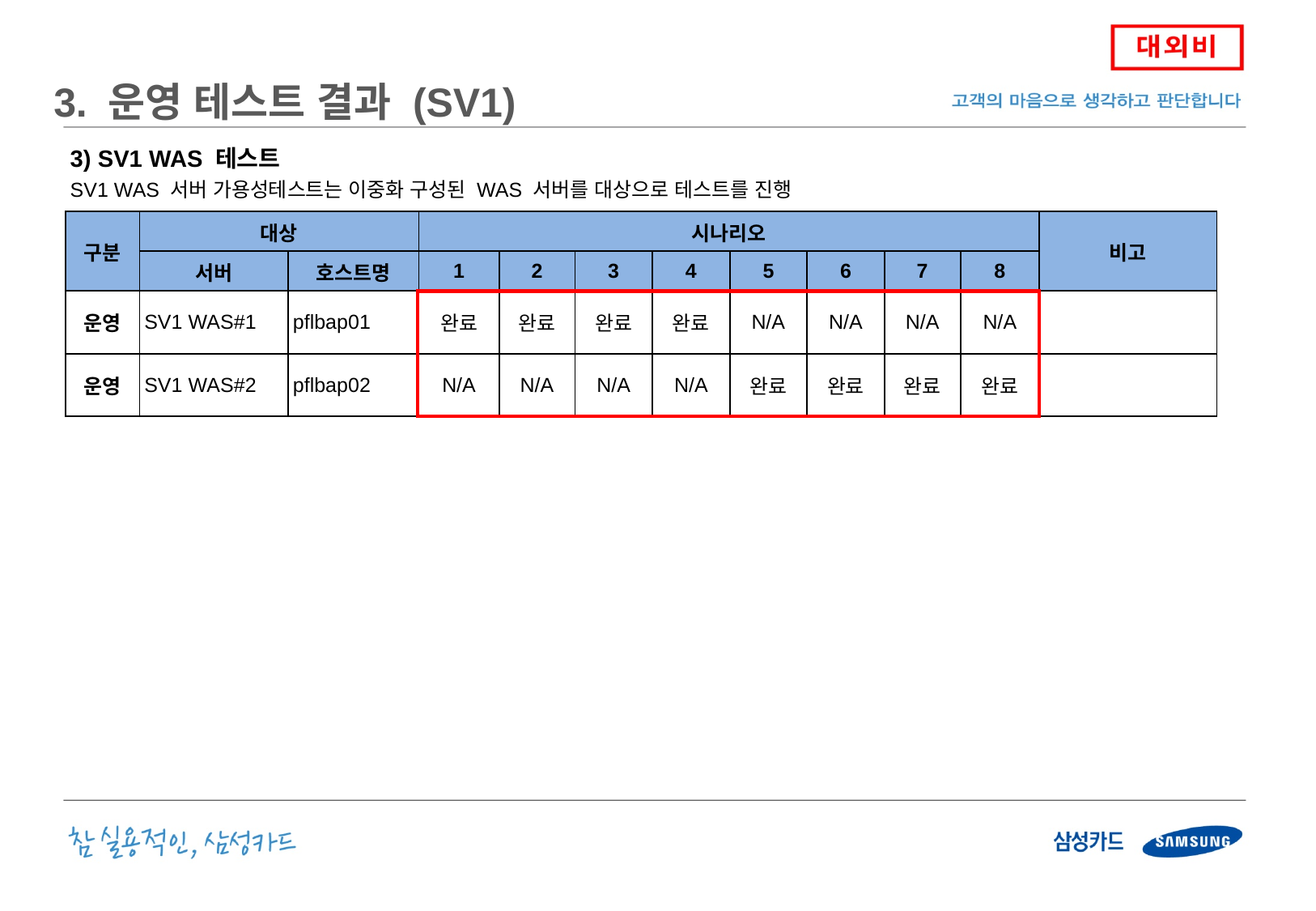

3. 운영 테스트 결과 (SV1)
3) SV1 WAS 테스트
SV1 WAS 서버 가용성테스트는 이중화 구성된 WAS 서버를 대상으로 테스트를 진행

| 구분 | 대상 |  | 시나리오 |  |  |  |  |  |  |  | 비고 |
| --- | --- | --- | --- | --- | --- | --- | --- | --- | --- | --- | --- |
|  | 서버 | 호스트명 | 1 | 2 | 3 | 4 | 5 | 6 | 7 | 8 |  |
| 운영 | SV1 WAS#1 | pflbap01 | 완료 | 완료 | 완료 | 완료 | N/A | N/A | N/A | N/A |  |
| 운영 | SV1 WAS#2 | pflbap02 | N/A | N/A | N/A | N/A | 완료 | 완료 | 완료 | 완료 |  |